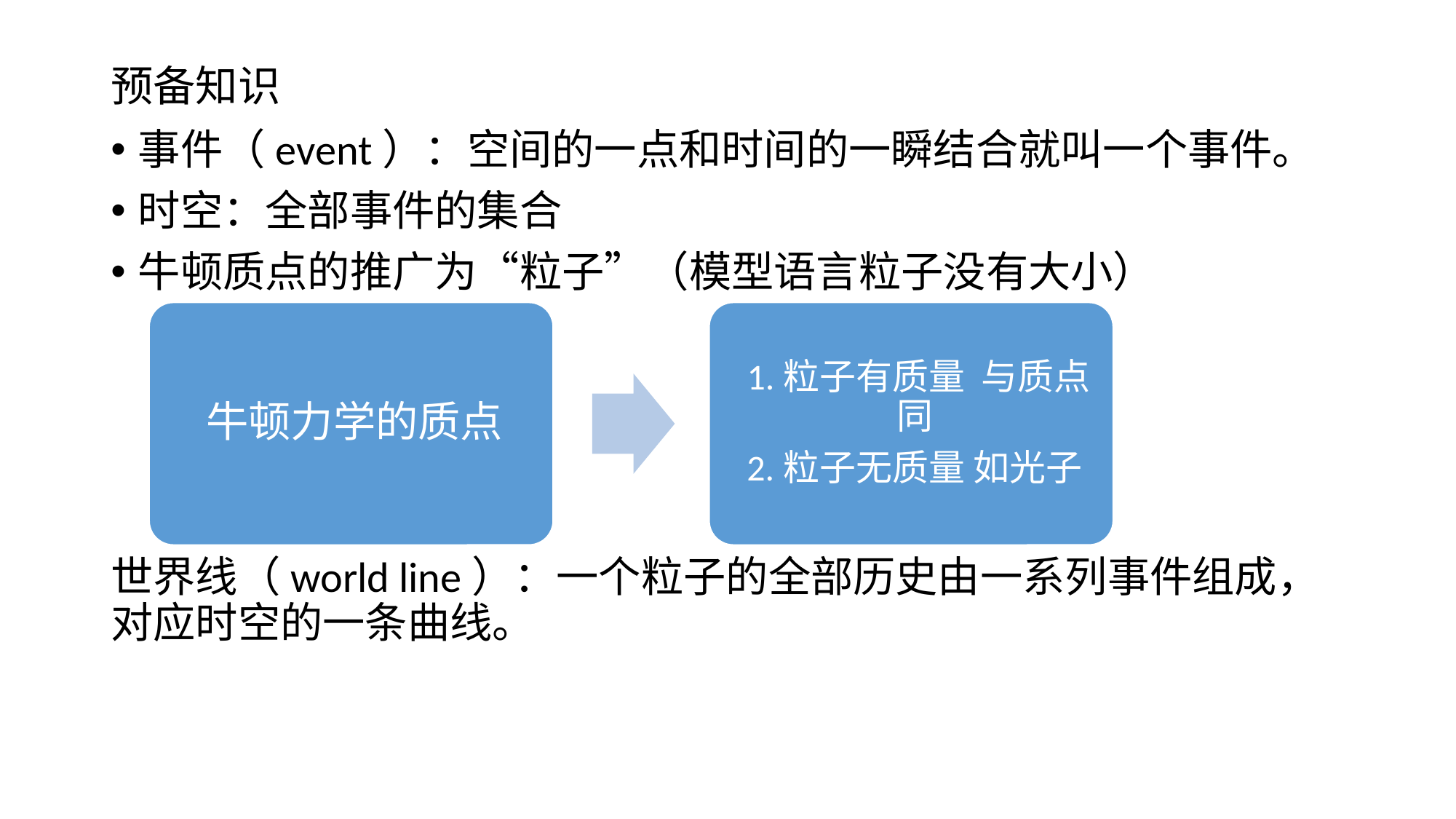

# 预备知识
事件（event）：空间的一点和时间的一瞬结合就叫一个事件。
时空：全部事件的集合
牛顿质点的推广为“粒子”（模型语言粒子没有大小）

世界线（world line）：一个粒子的全部历史由一系列事件组成，对应时空的一条曲线。

牛顿力学的质点

 1.粒子有质量  与质点同
2.粒子无质量 如光子